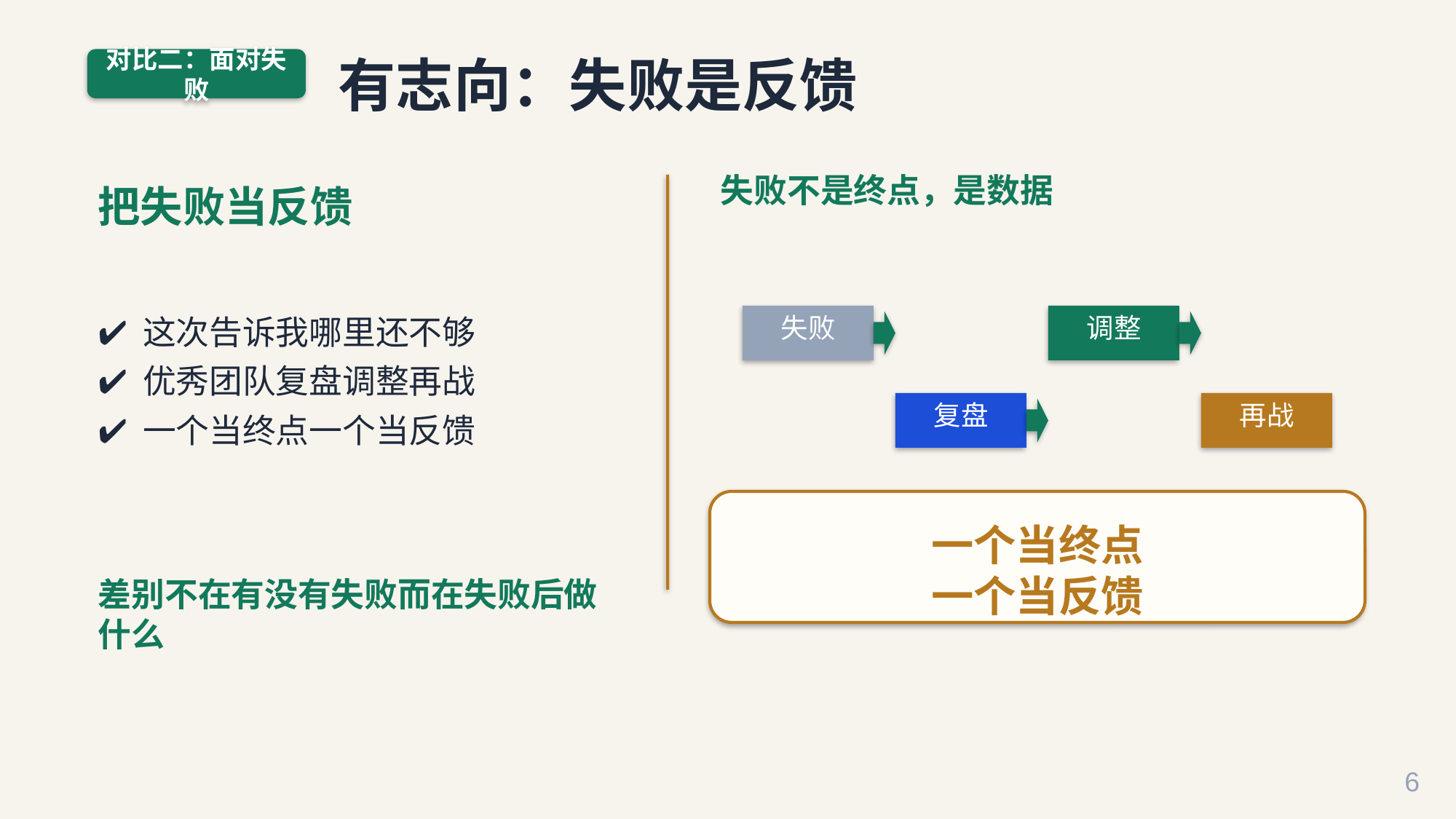

有志向：失败是反馈
对比二：面对失败
失败不是终点，是数据
把失败当反馈

✔ 这次告诉我哪里还不够
✔ 优秀团队复盘调整再战
✔ 一个当终点一个当反馈

失败

调整

复盘

再战

一个当终点
一个当反馈
差别不在有没有失败而在失败后做什么
6